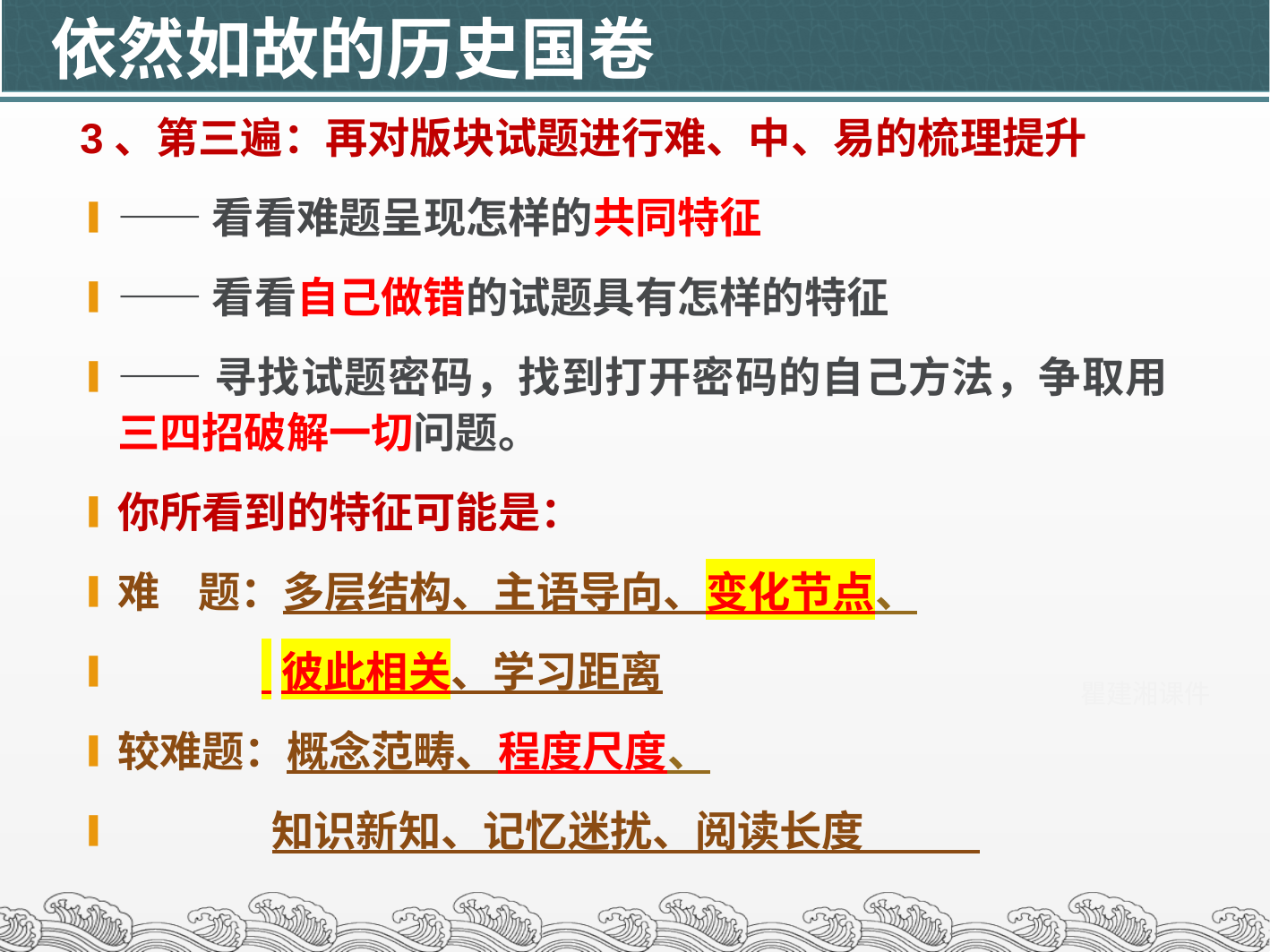

依然如故的历史国卷
3、第三遍：再对版块试题进行难、中、易的梳理提升
——看看难题呈现怎样的共同特征
——看看自己做错的试题具有怎样的特征
——寻找试题密码，找到打开密码的自己方法，争取用三四招破解一切问题。
你所看到的特征可能是：
难    题：多层结构、主语导向、变化节点、
                彼此相关、学习距离
较难题：概念范畴、程度尺度、
               知识新知、记忆迷扰、阅读长度